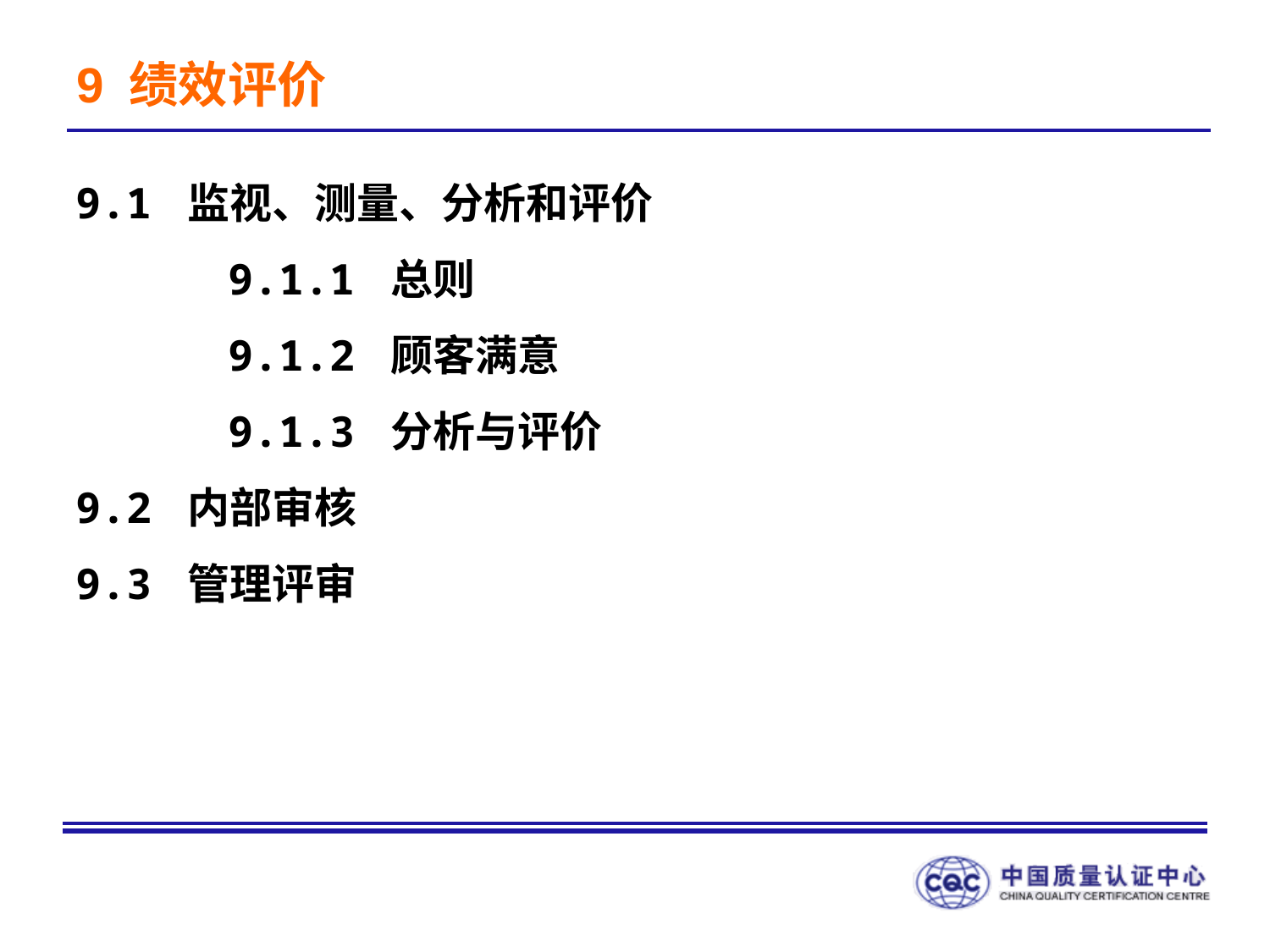

9 绩效评价
9.1 监视、测量、分析和评价
      9.1.1 总则
      9.1.2 顾客满意
      9.1.3 分析与评价
9.2 内部审核
9.3 管理评审